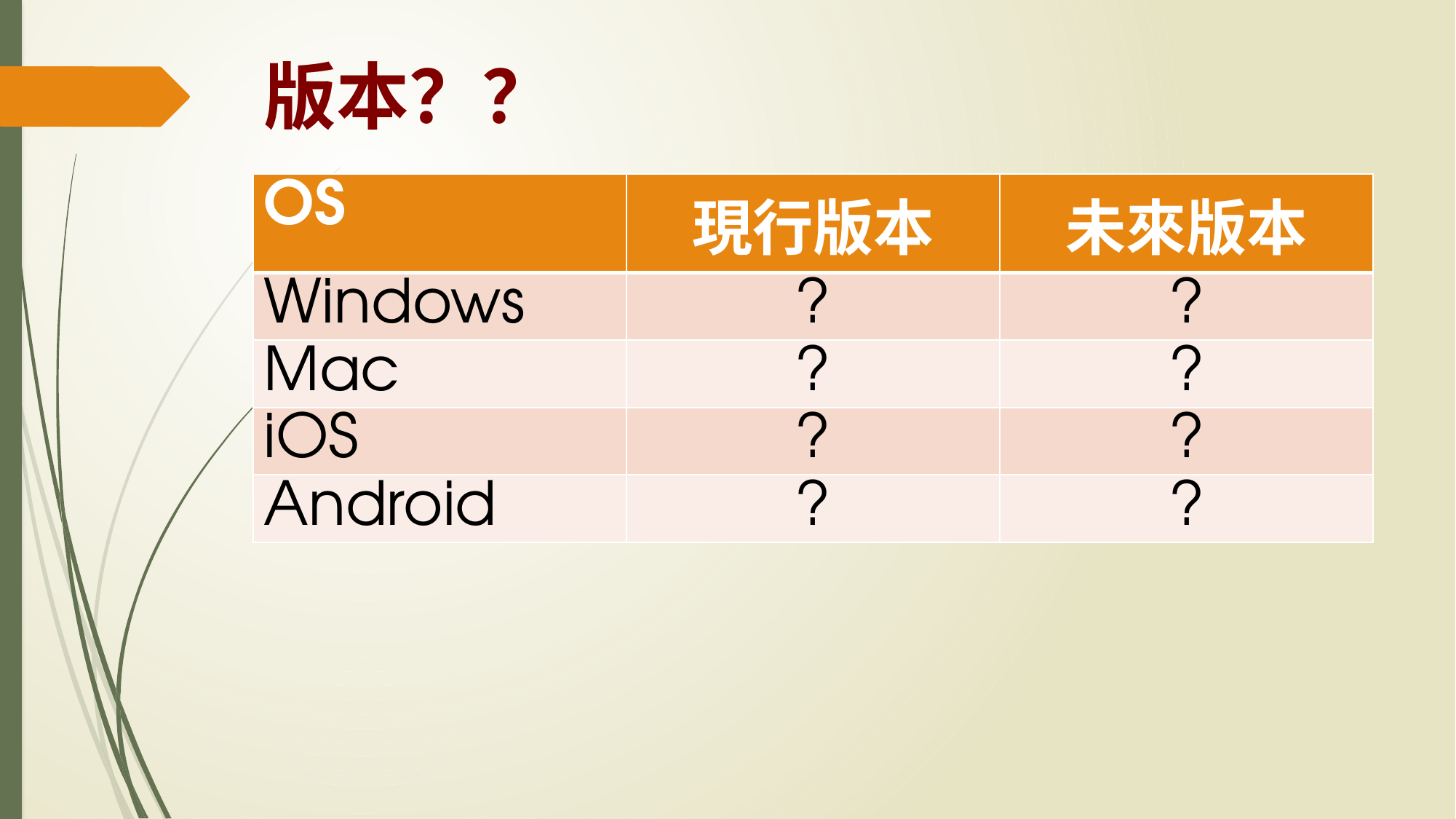

# 版本？？
| OS | 現行版本 | 未來版本 |
| --- | --- | --- |
| Windows | ? | ? |
| Mac | ? | ? |
| iOS | ? | ? |
| Android | ? | ? |